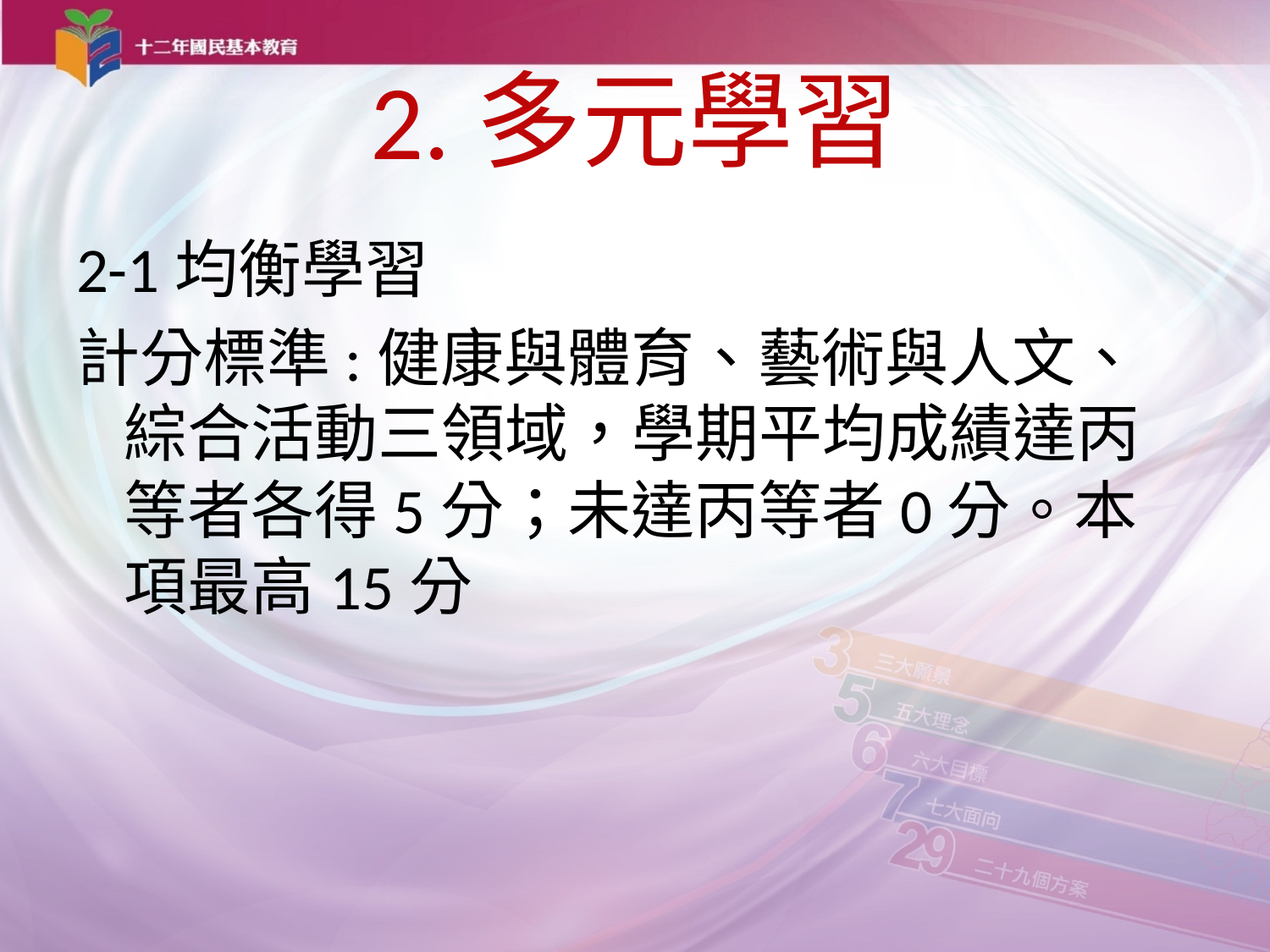

# 2.多元學習
2-1均衡學習
計分標準:健康與體育、藝術與人文、綜合活動三領域，學期平均成績達丙等者各得5分；未達丙等者0分。本項最高15分